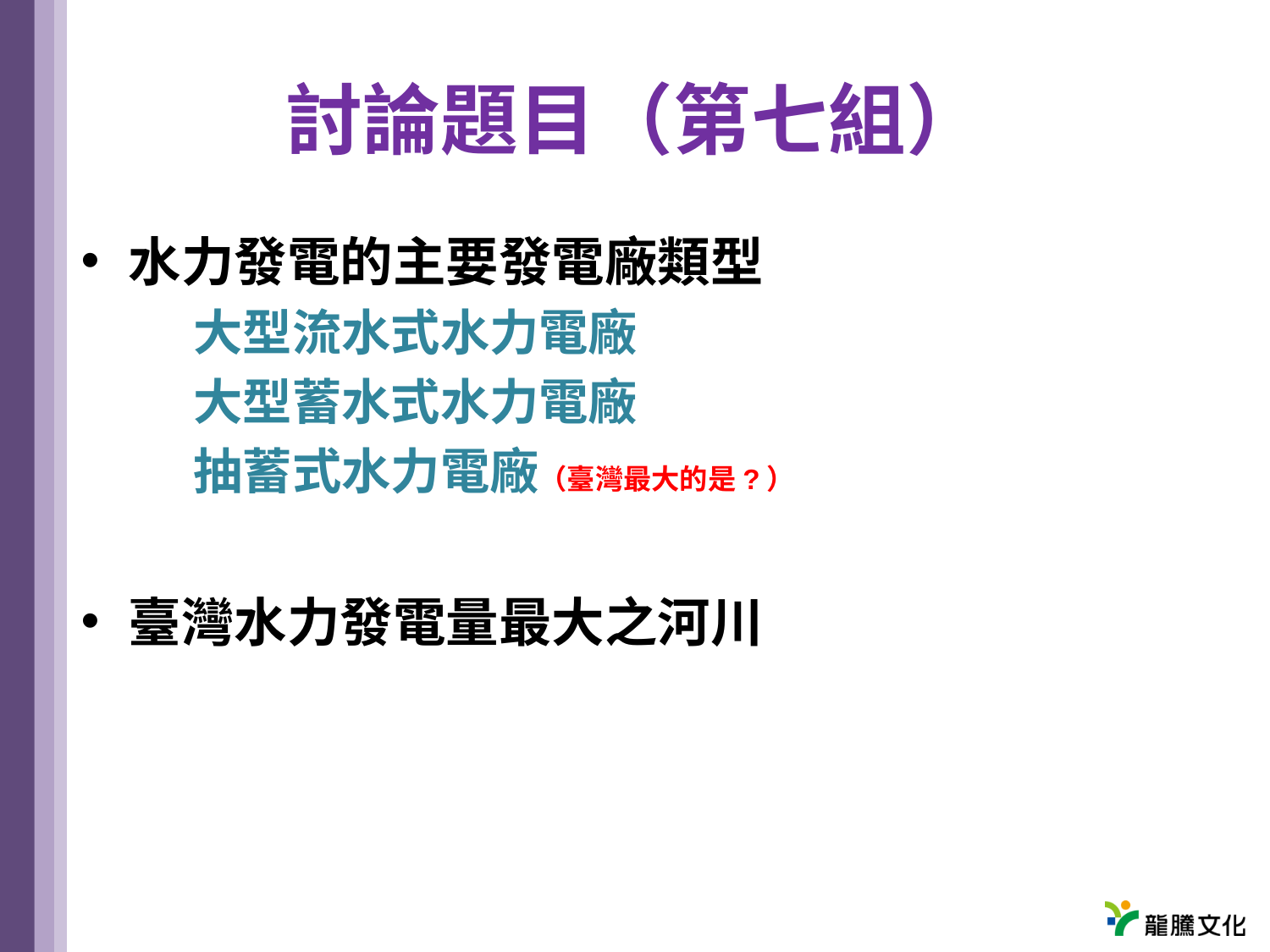

# 討論題目（第七組）
水力發電的主要發電廠類型
         大型流水式水力電廠
         大型蓄水式水力電廠
         抽蓄式水力電廠（臺灣最大的是?）

臺灣水力發電量最大之河川